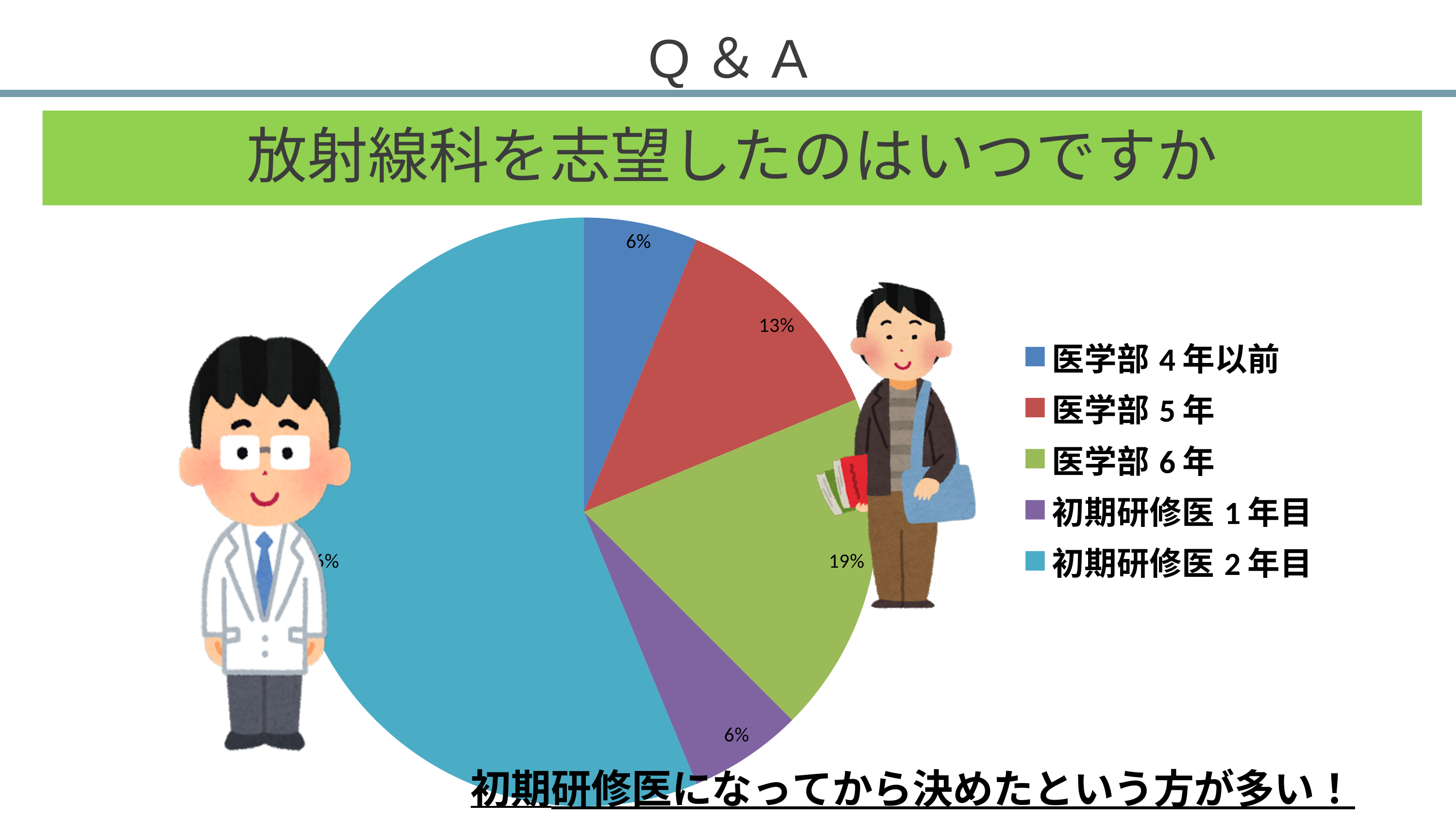

# Q＆A
放射線科を志望したのはいつですか

### Chart

| Category |  |
|---|---|
| 医学部4年以前 | 1.0 |
| 医学部5年 | 2.0 |
| 医学部6年 | 3.0 |
| 初期研修医1年目 | 1.0 |
| 初期研修医2年目 | 9.0 |